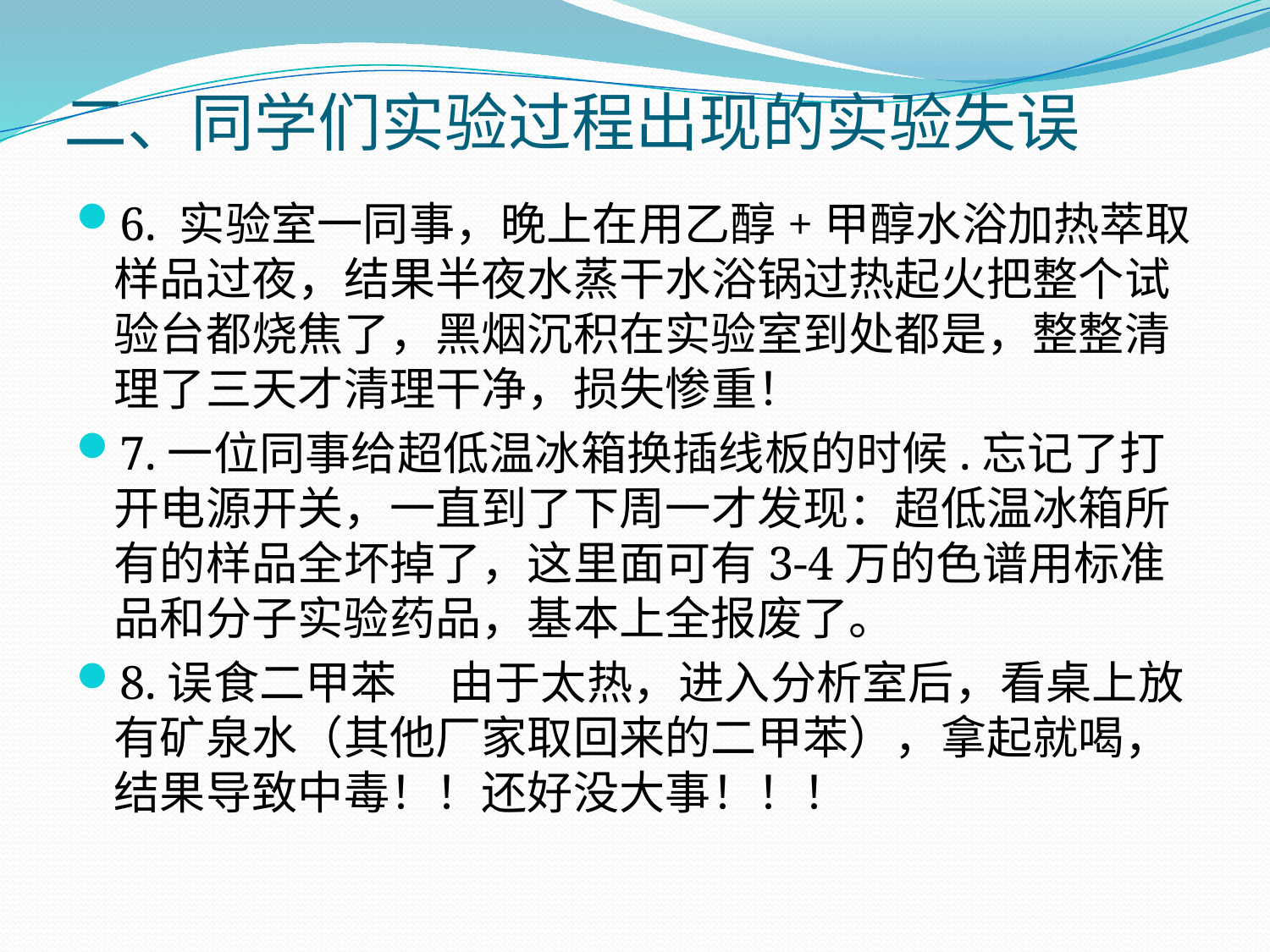

# 二、同学们实验过程出现的实验失误
6. 实验室一同事，晚上在用乙醇+甲醇水浴加热萃取样品过夜，结果半夜水蒸干水浴锅过热起火把整个试验台都烧焦了，黑烟沉积在实验室到处都是，整整清理了三天才清理干净，损失惨重！
7.一位同事给超低温冰箱换插线板的时候.忘记了打开电源开关，一直到了下周一才发现：超低温冰箱所有的样品全坏掉了，这里面可有3-4万的色谱用标准品和分子实验药品，基本上全报废了。
8.误食二甲苯     由于太热，进入分析室后，看桌上放有矿泉水（其他厂家取回来的二甲苯），拿起就喝，结果导致中毒！！还好没大事！！！